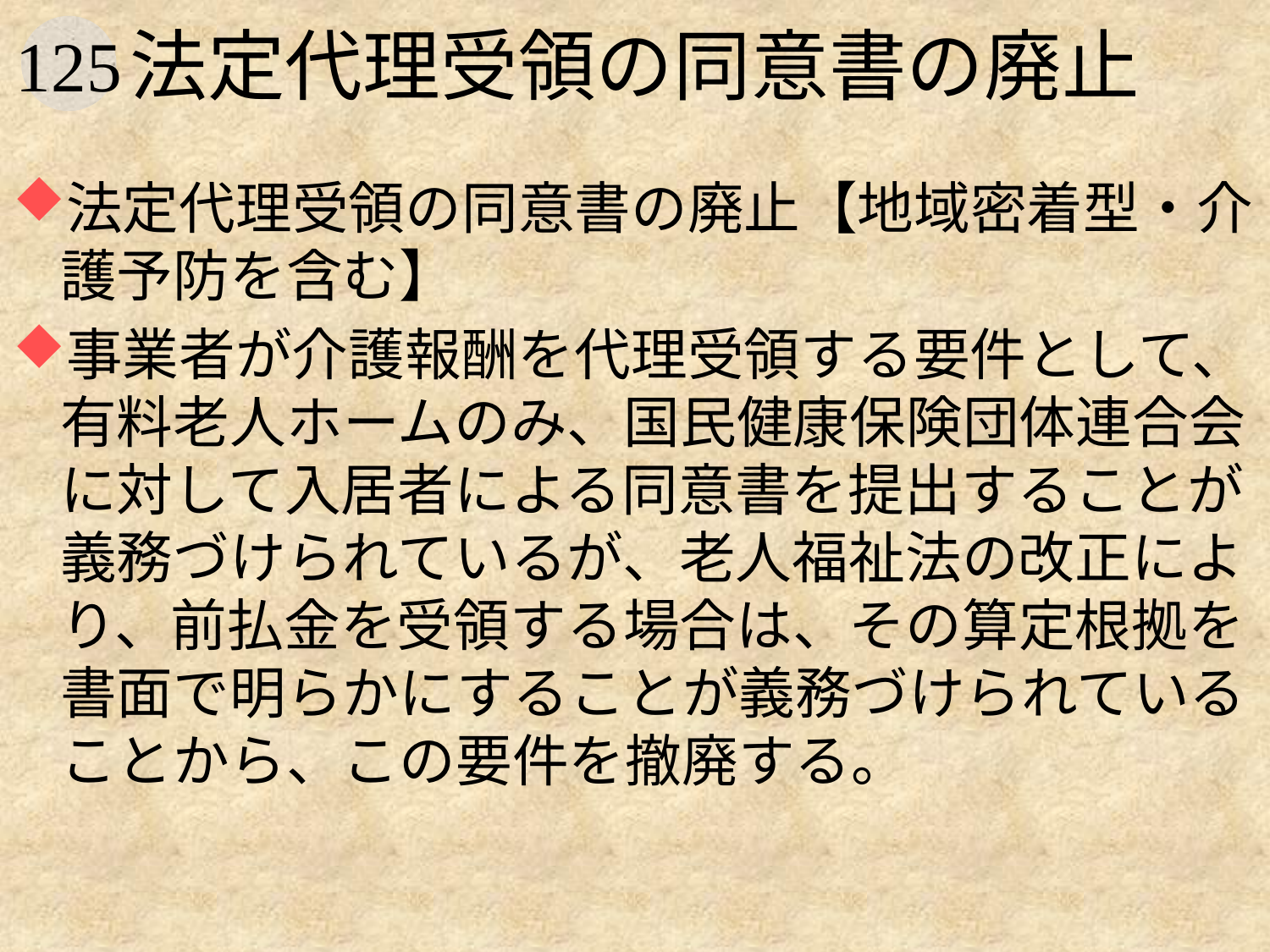

# 法定代理受領の同意書の廃止
法定代理受領の同意書の廃止【地域密着型・介護予防を含む】
事業者が介護報酬を代理受領する要件として、有料老人ホームのみ、国民健康保険団体連合会に対して入居者による同意書を提出することが義務づけられているが、老人福祉法の改正により、前払金を受領する場合は、その算定根拠を書面で明らかにすることが義務づけられていることから、この要件を撤廃する。